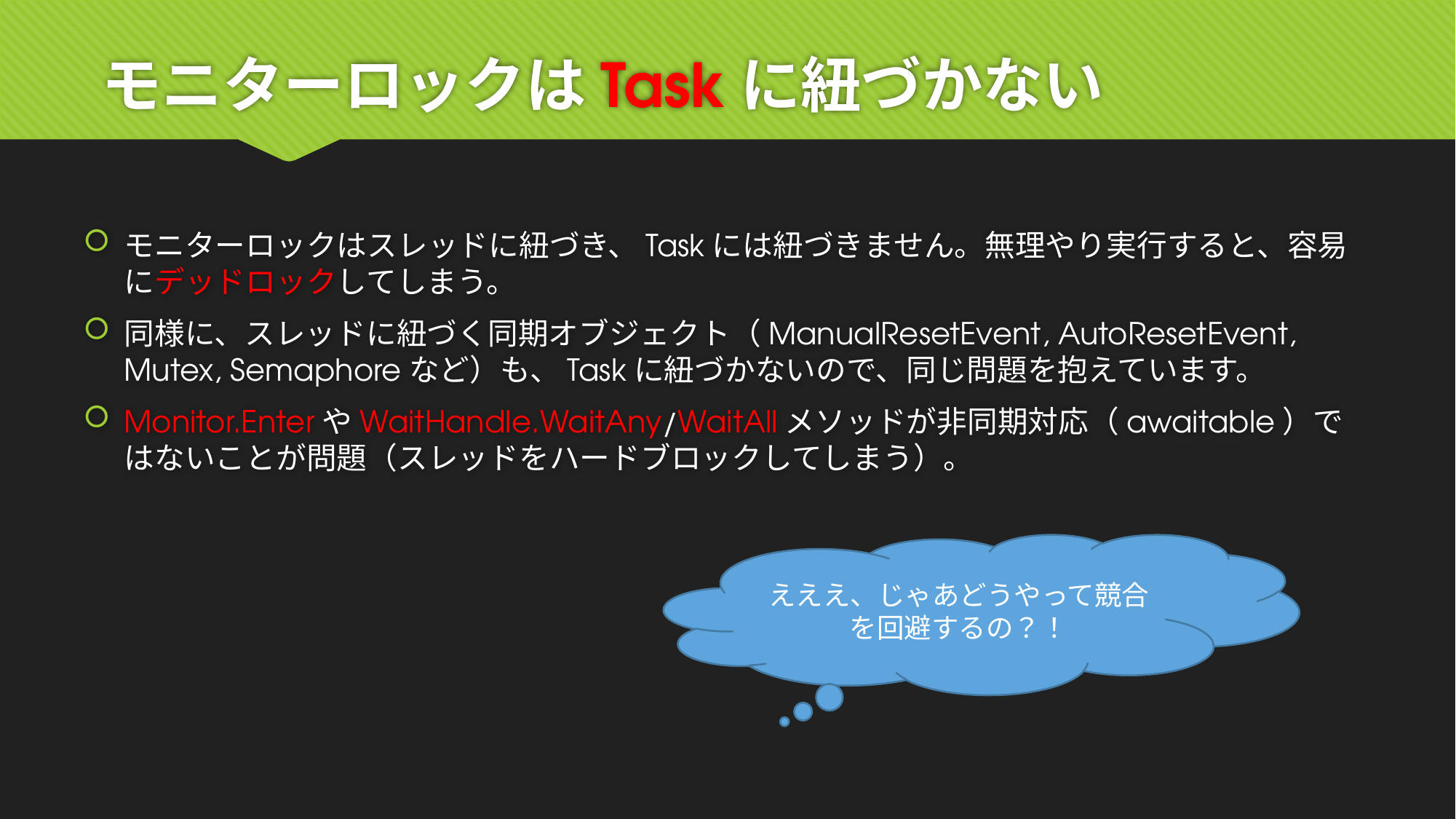

# モニターロックはTaskに紐づかない
モニターロックはスレッドに紐づき、Taskには紐づきません。無理やり実行すると、容易にデッドロックしてしまう。
同様に、スレッドに紐づく同期オブジェクト（ManualResetEvent, AutoResetEvent, Mutex, Semaphoreなど）も、Taskに紐づかないので、同じ問題を抱えています。
Monitor.EnterやWaitHandle.WaitAny/WaitAllメソッドが非同期対応（awaitable）ではないことが問題（スレッドをハードブロックしてしまう）。
えええ、じゃあどうやって競合を回避するの？！